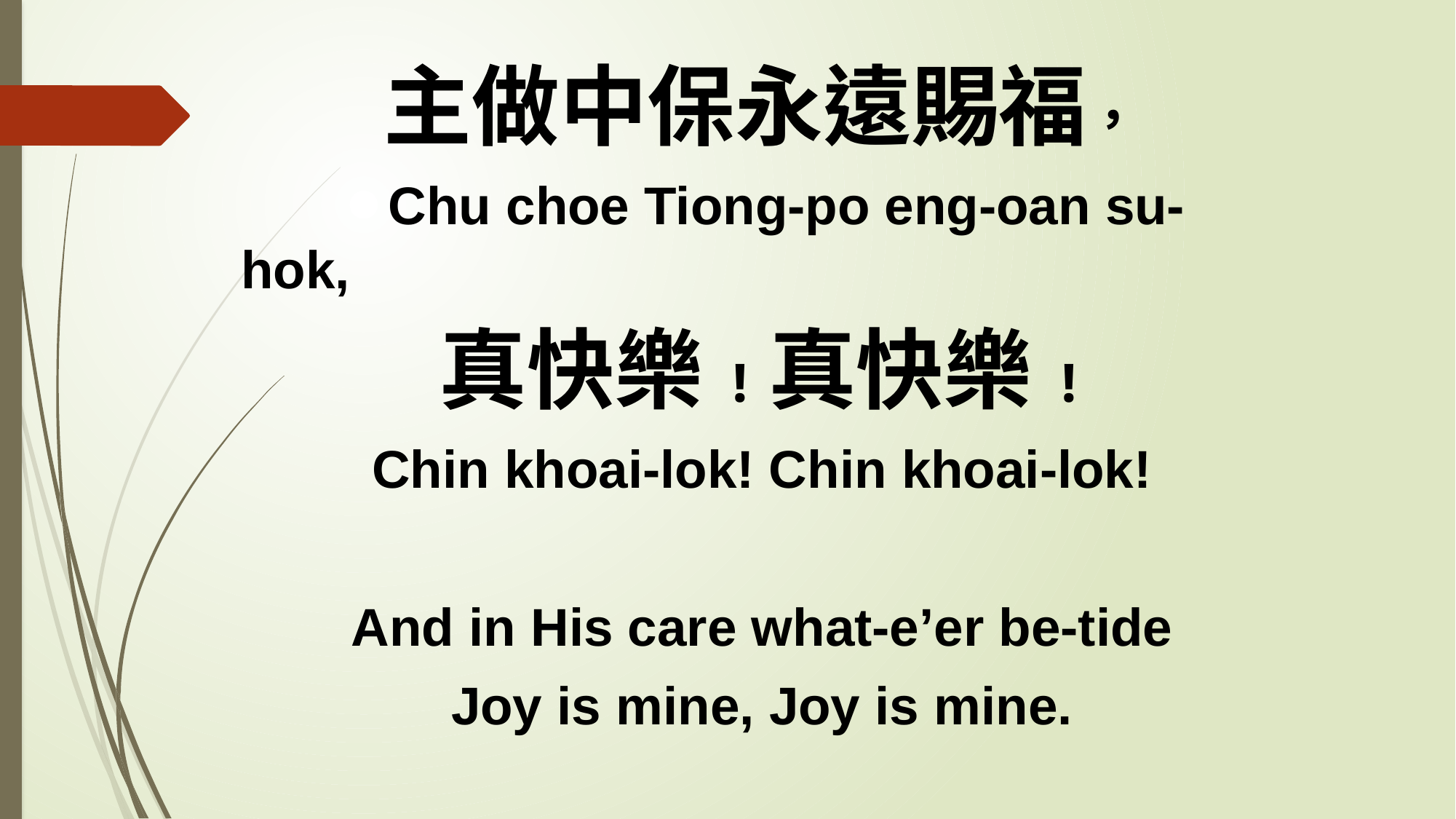

主做中保永遠賜福，
          Chu choe Tiong-po eng-oan su-hok,
真快樂!真快樂!
Chin khoai-lok! Chin khoai-lok!

And in His care what-e’er be-tide
Joy is mine, Joy is mine.